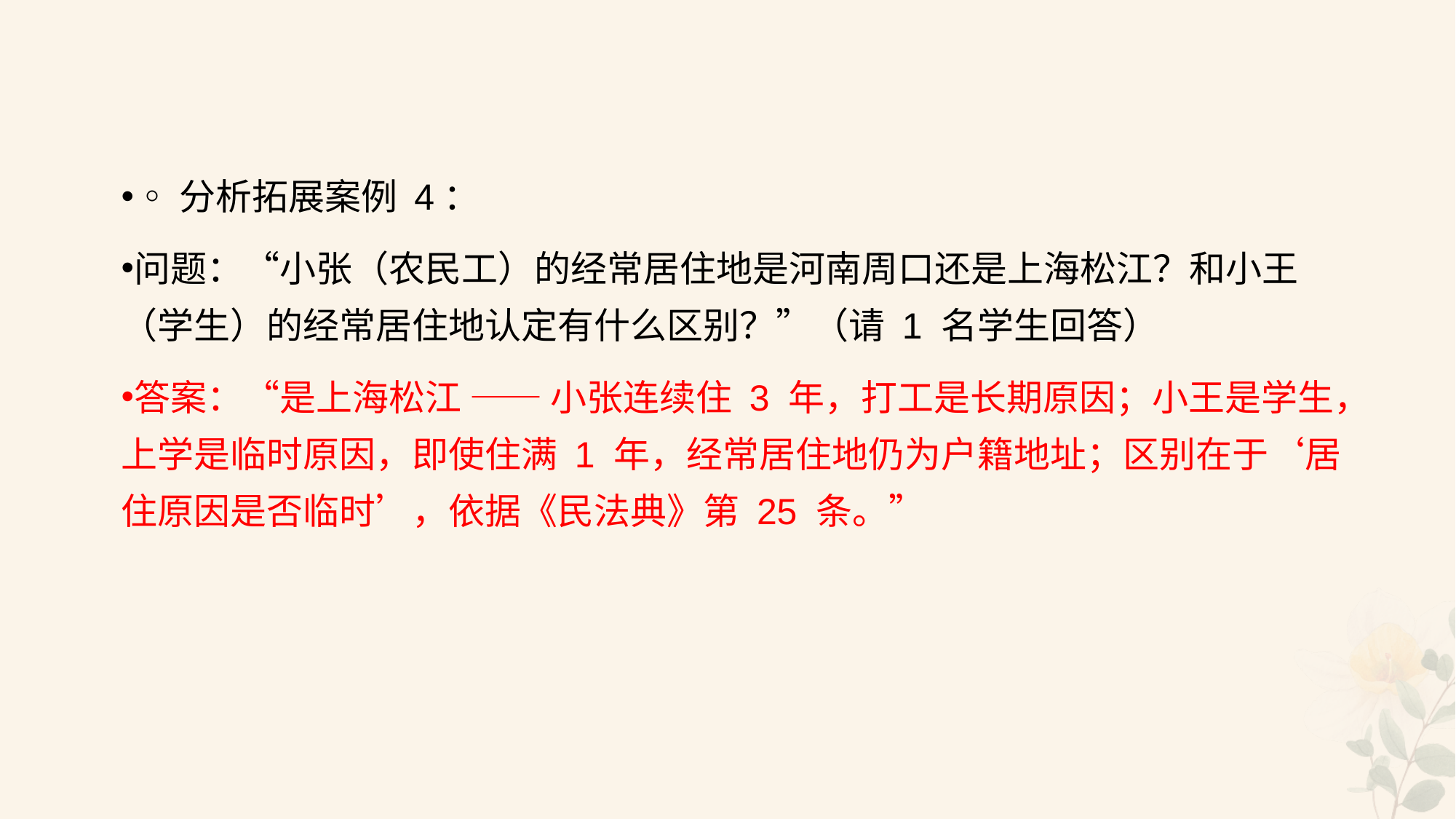

#
◦分析拓展案例 4：
问题：“小张（农民工）的经常居住地是河南周口还是上海松江？和小王（学生）的经常居住地认定有什么区别？”（请 1 名学生回答）
答案：“是上海松江 —— 小张连续住 3 年，打工是长期原因；小王是学生，上学是临时原因，即使住满 1 年，经常居住地仍为户籍地址；区别在于‘居住原因是否临时’，依据《民法典》第 25 条。”